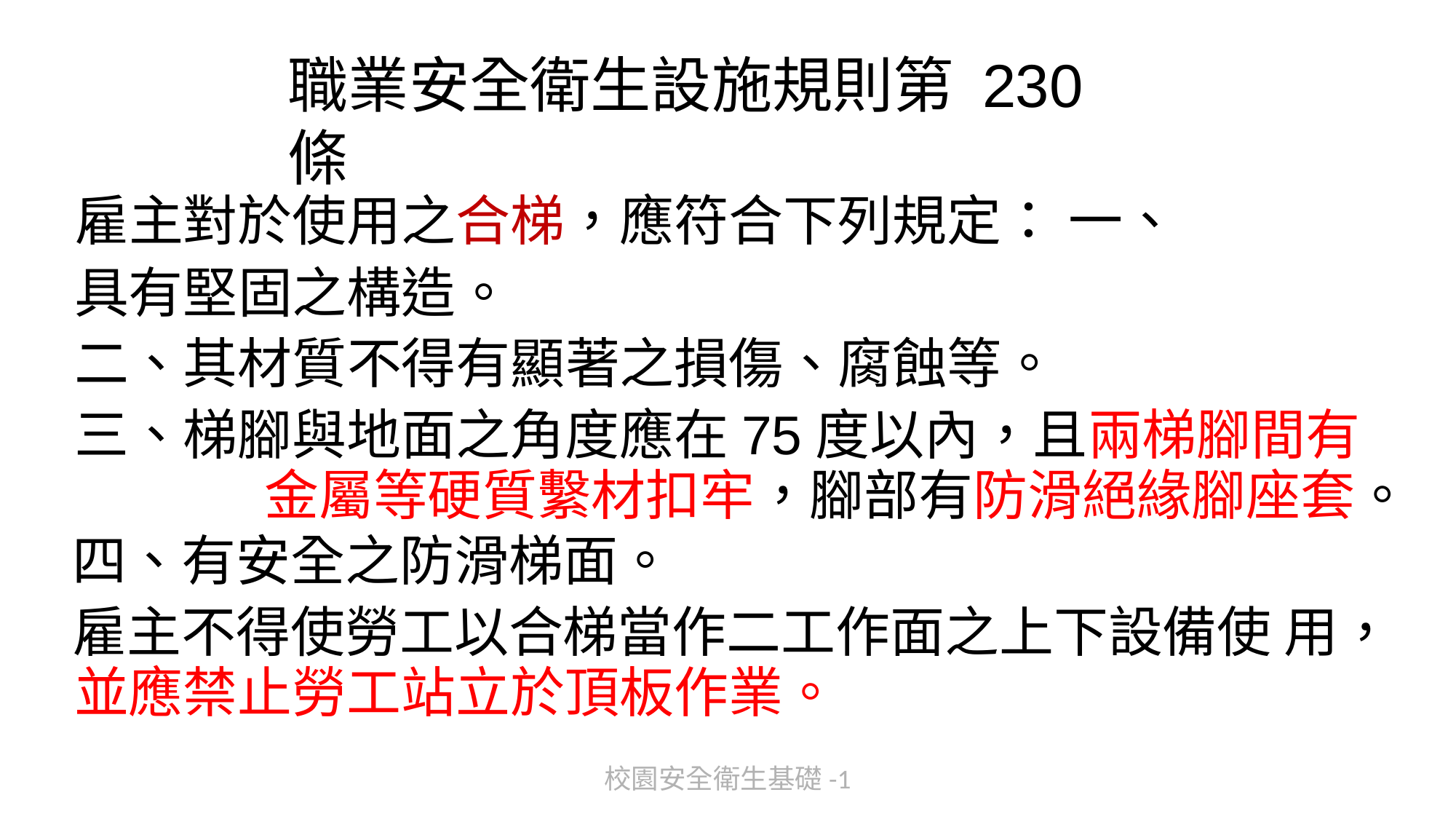

# 職業安全衛生設施規則第 230 條
雇主對於使用之合梯，應符合下列規定： 一、具有堅固之構造。
二、其材質不得有顯著之損傷、腐蝕等。
三、梯腳與地面之角度應在75度以內，且兩梯腳間有         金屬等硬質繫材扣牢，腳部有防滑絕緣腳座套。
四、有安全之防滑梯面。
雇主不得使勞工以合梯當作二工作面之上下設備使 用，並應禁止勞工站立於頂板作業。
校園安全衛生基礎-1
127